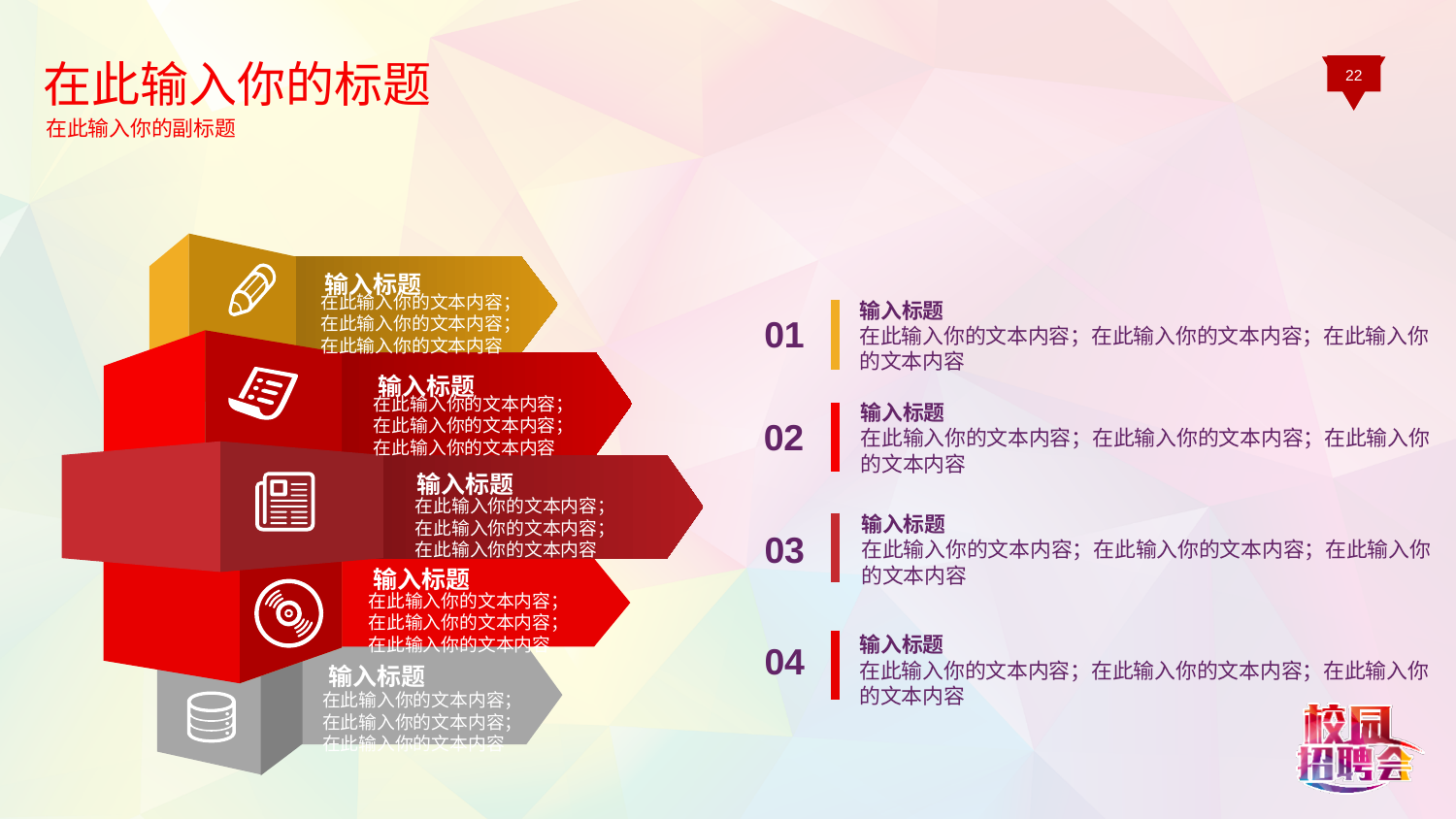

在此输入你的标题
在此输入你的副标题
22

输入标题

在此输入你的文本内容；在此输入你的文本内容；在此输入你的文本内容
输入标题
在此输入你的文本内容；在此输入你的文本内容；在此输入你的文本内容
输入标题
在此输入你的文本内容；在此输入你的文本内容；在此输入你的文本内容
输入标题
在此输入你的文本内容；在此输入你的文本内容；在此输入你的文本内容
输入标题
在此输入你的文本内容；在此输入你的文本内容；在此输入你的文本内容
01
输入标题

在此输入你的文本内容；在此输入你的文本内容；在此输入你的文本内容
02
输入标题

在此输入你的文本内容；在此输入你的文本内容；在此输入你的文本内容
03
输入标题

在此输入你的文本内容；在此输入你的文本内容；在此输入你的文本内容
04
输入标题
在此输入你的文本内容；在此输入你的文本内容；在此输入你的文本内容